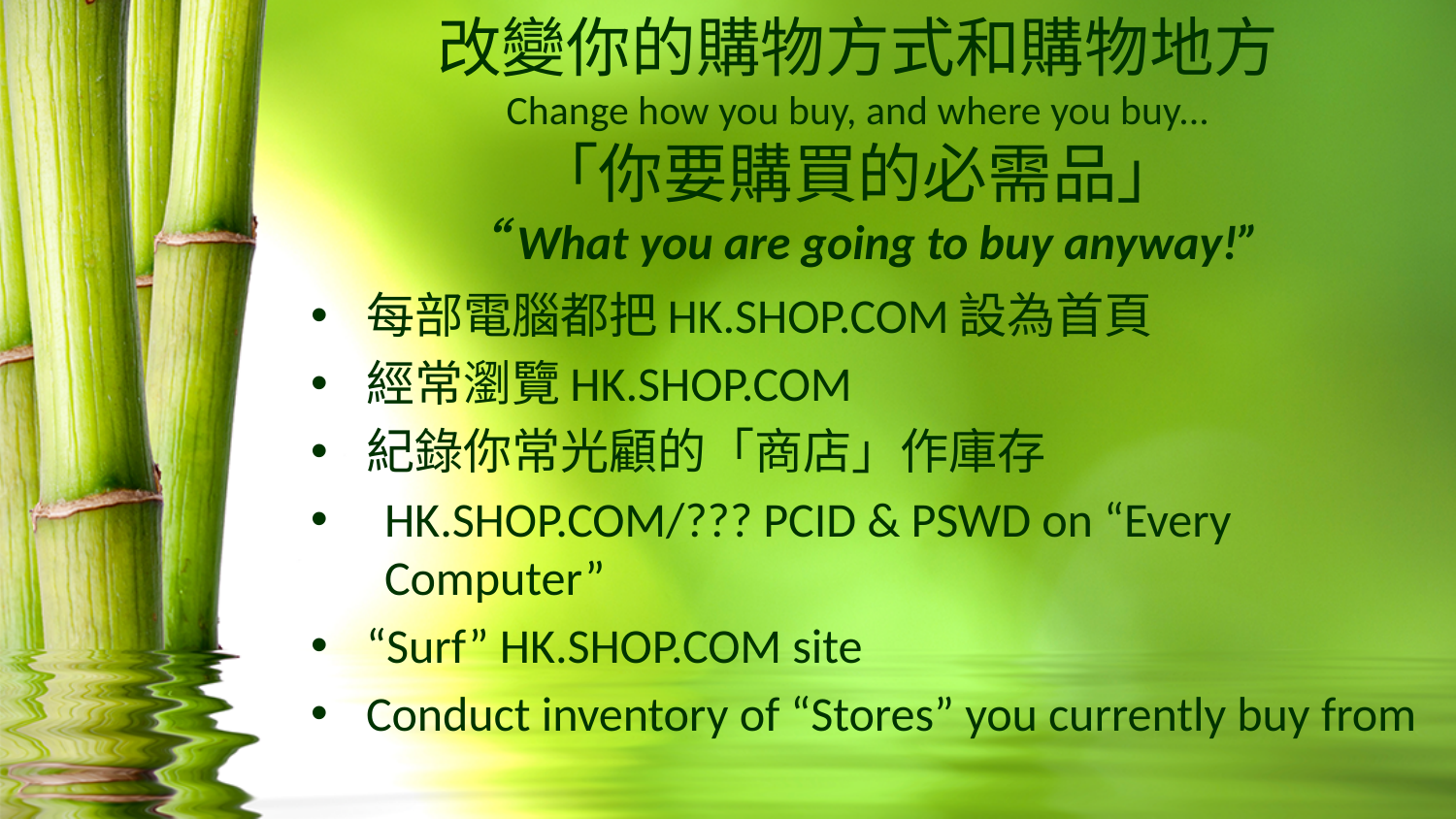

# 改變你的購物方式和購物地方 Change how you buy, and where you buy... 「你要購買的必需品」 “What you are going to buy anyway!”
每部電腦都把HK.SHOP.COM設為首頁
經常瀏覽HK.SHOP.COM
紀錄你常光顧的「商店」作庫存
HK.SHOP.COM/??? PCID & PSWD on “Every Computer”
“Surf” HK.SHOP.COM site
Conduct inventory of “Stores” you currently buy from